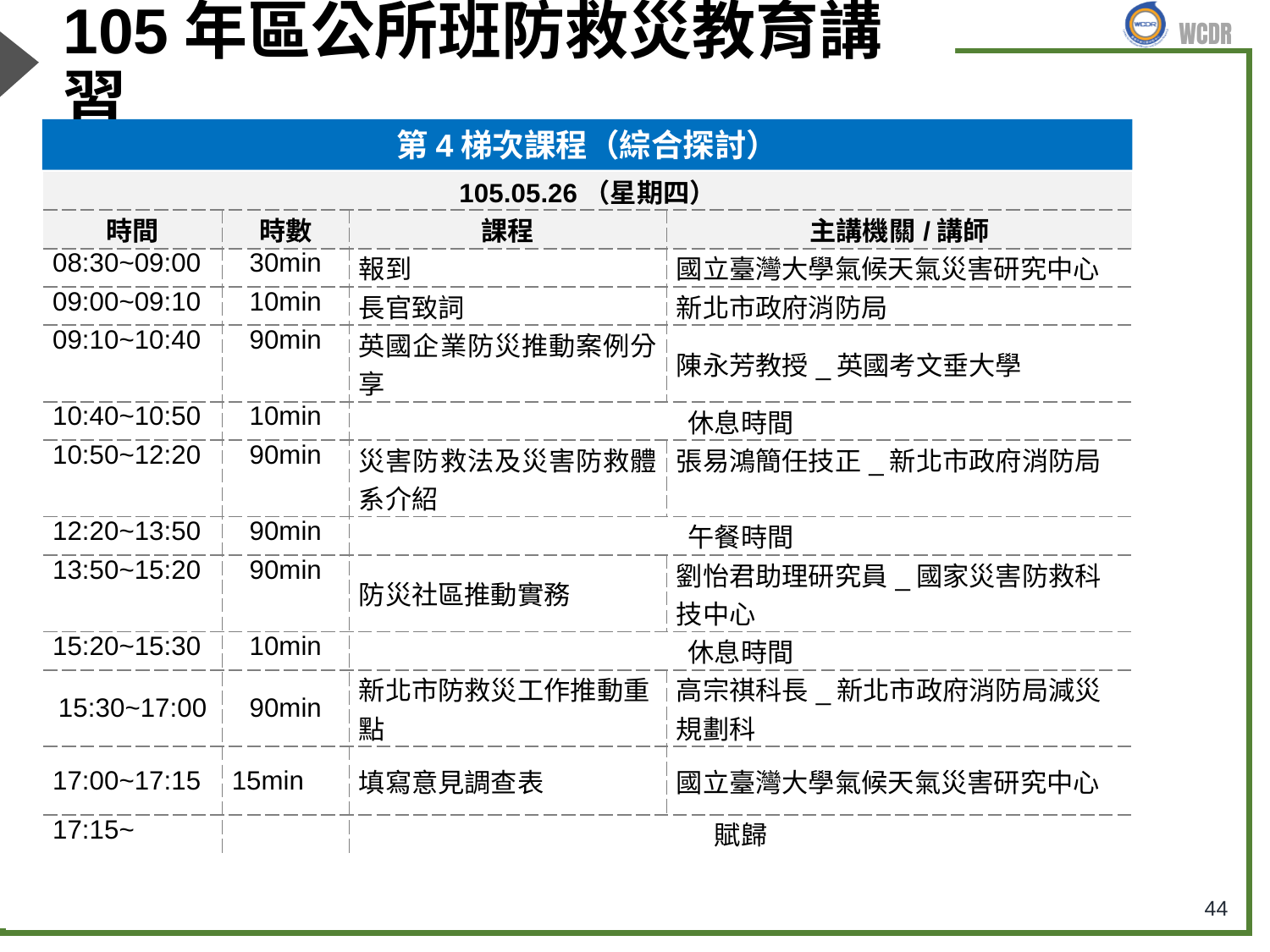

# 105年區公所班防救災教育講習
第4梯次課程（綜合探討）
| 105.05.26（星期四） |  |  |  |
| --- | --- | --- | --- |
| 時間 | 時數 | 課程 | 主講機關/講師 |
| 08:30~09:00 | 30min | 報到 | 國立臺灣大學氣候天氣災害研究中心 |
| 09:00~09:10 | 10min | 長官致詞 | 新北市政府消防局 |
| 09:10~10:40 | 90min | 英國企業防災推動案例分享 | 陳永芳教授\_英國考文垂大學 |
| 10:40~10:50 | 10min | 休息時間 |  |
| 10:50~12:20 | 90min | 災害防救法及災害防救體系介紹 | 張易鴻簡任技正\_新北市政府消防局 |
| 12:20~13:50 | 90min | 午餐時間 |  |
| 13:50~15:20 | 90min | 防災社區推動實務 | 劉怡君助理研究員\_國家災害防救科技中心 |
| 15:20~15:30 | 10min | 休息時間 |  |
| 15:30~17:00 | 90min | 新北市防救災工作推動重點 | 高宗祺科長\_新北市政府消防局減災規劃科 |
| 17:00~17:15 | 15min | 填寫意見調查表 | 國立臺灣大學氣候天氣災害研究中心 |
| 17:15~ |  | 賦歸 |  |
44